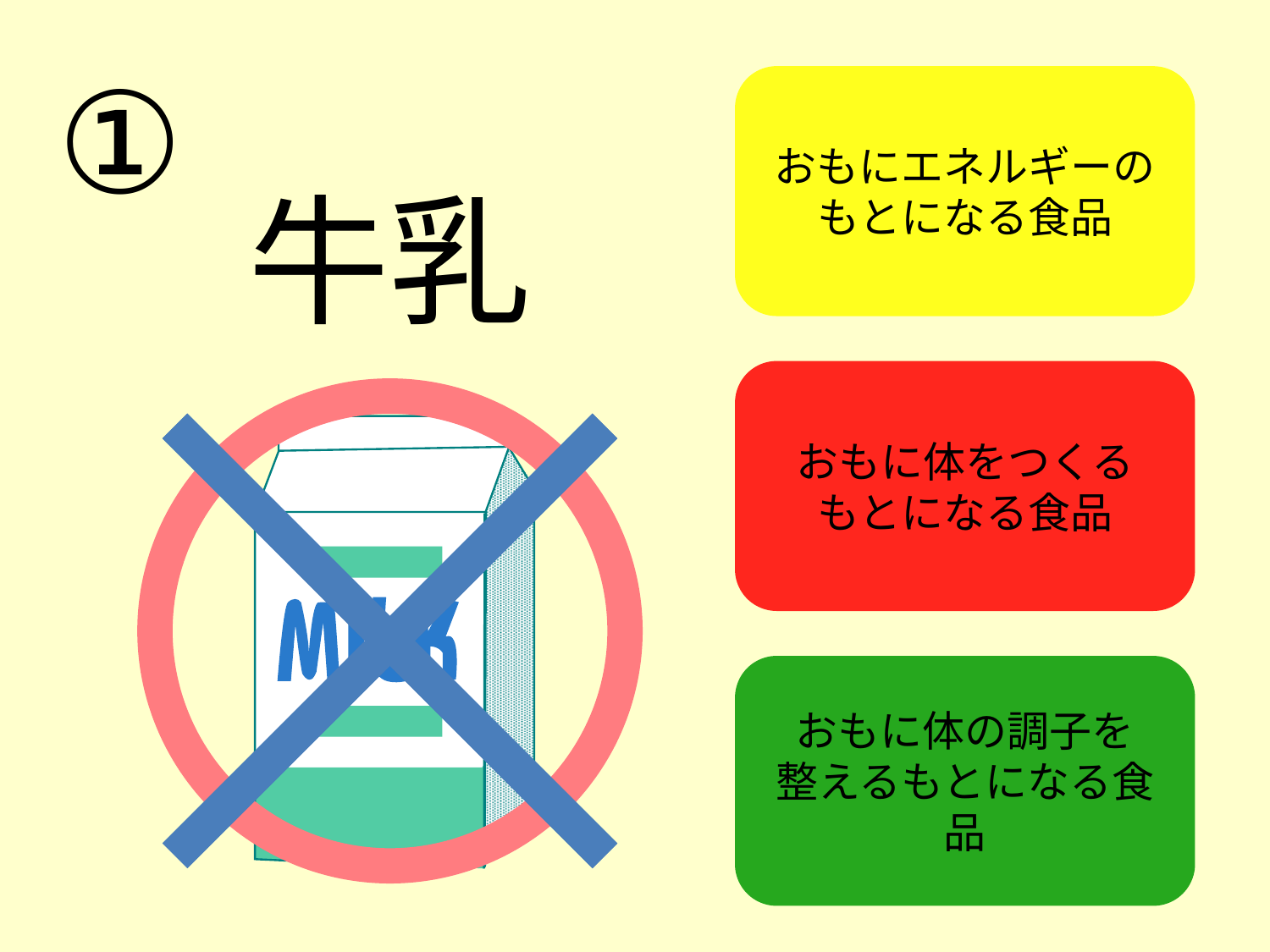

①
おもにエネルギーの
もとになる食品
牛乳
おもに体をつくる
もとになる食品

おもに体の調子を
整えるもとになる食品